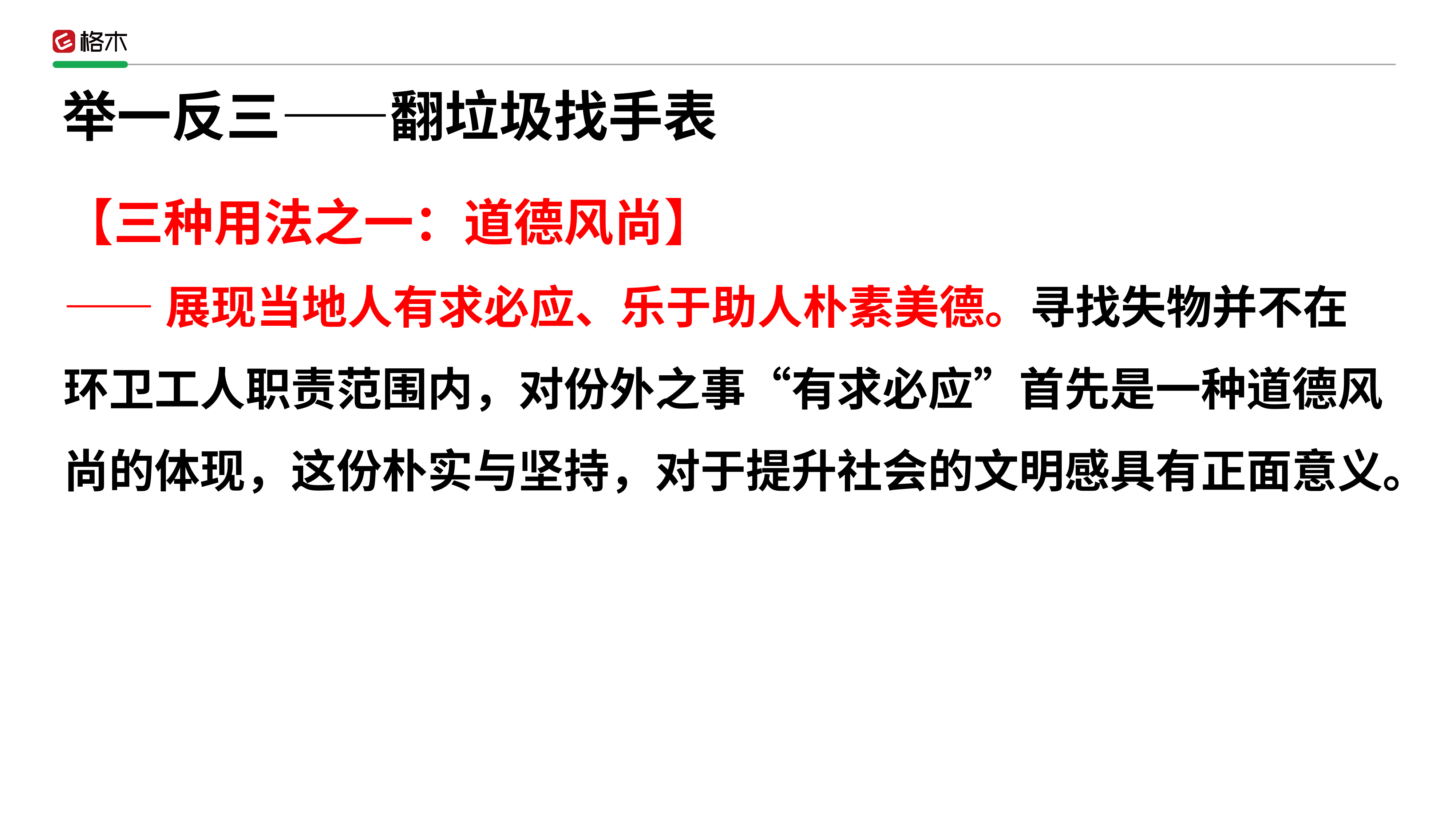

举一反三——翻垃圾找手表
【三种用法之一：道德风尚】
——展现当地人有求必应、乐于助人朴素美德。寻找失物并不在环卫工人职责范围内，对份外之事“有求必应”首先是一种道德风尚的体现，这份朴实与坚持，对于提升社会的文明感具有正面意义。